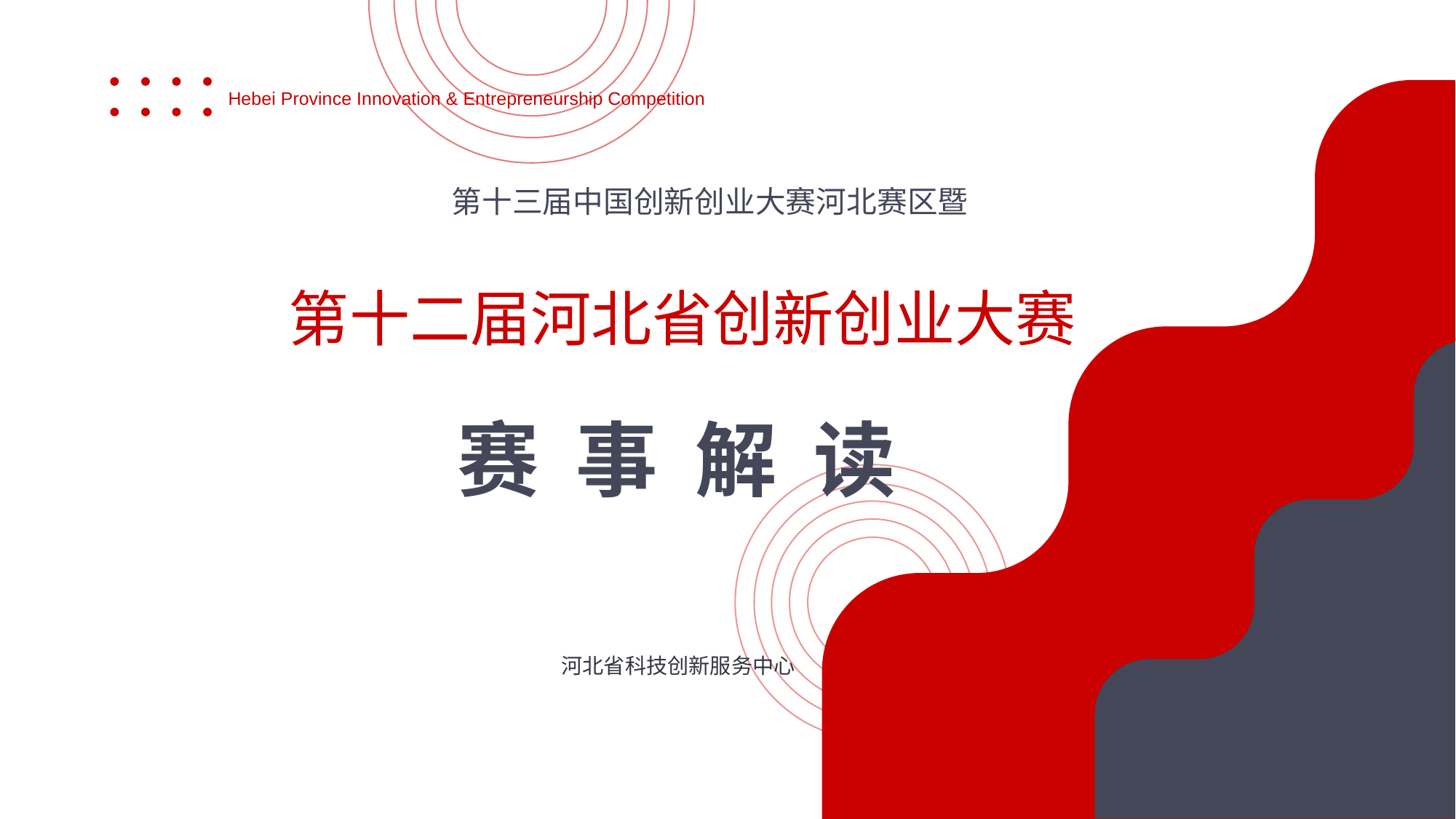

Hebei Province Innovation & Entrepreneurship Competition
第十三届中国创新创业大赛河北赛区暨
第十二届河北省创新创业大赛
# 赛  事  解  读
河北省科技创新服务中心